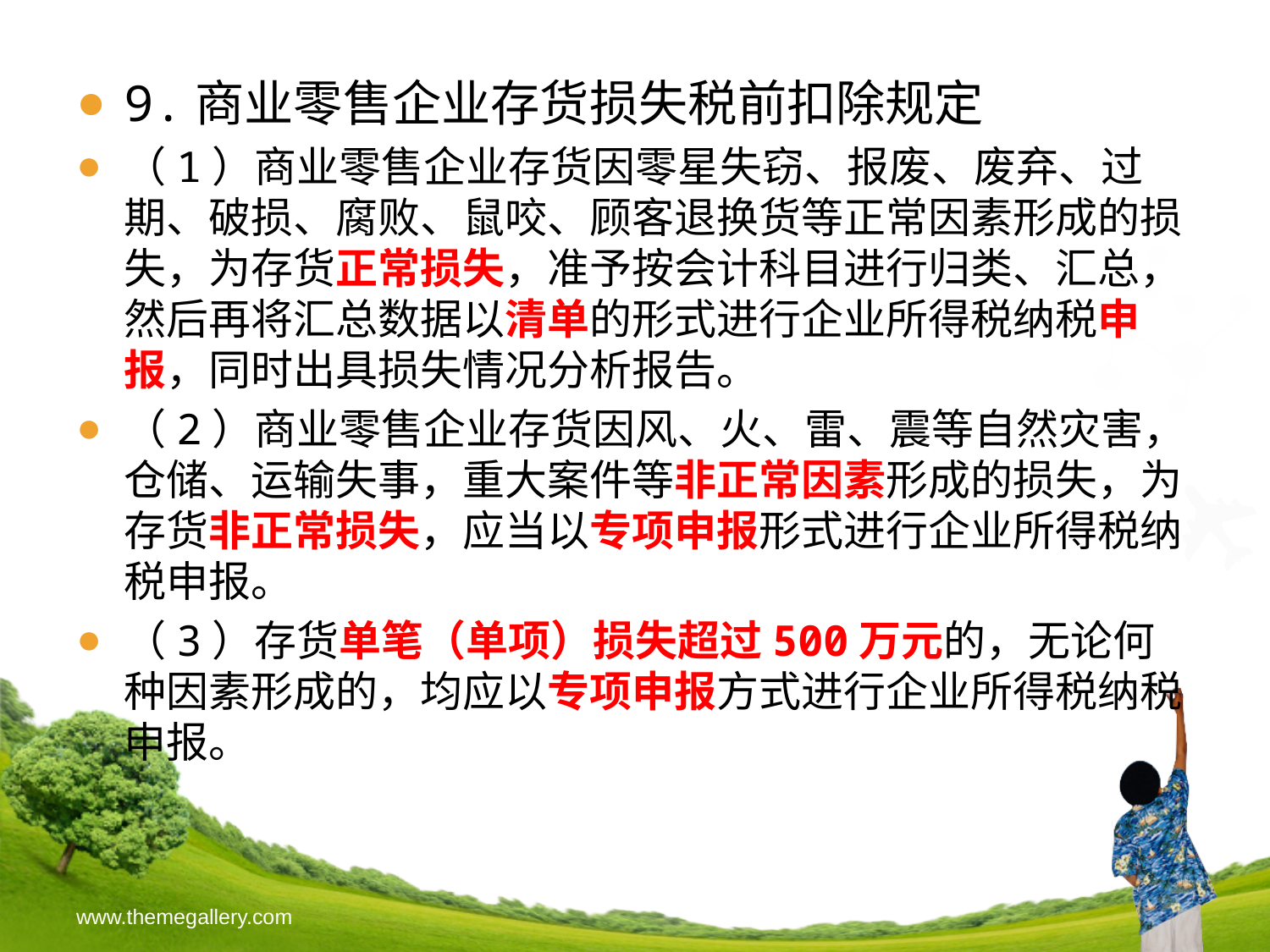

9.商业零售企业存货损失税前扣除规定
（1）商业零售企业存货因零星失窃、报废、废弃、过期、破损、腐败、鼠咬、顾客退换货等正常因素形成的损失，为存货正常损失，准予按会计科目进行归类、汇总，然后再将汇总数据以清单的形式进行企业所得税纳税申报，同时出具损失情况分析报告。
（2）商业零售企业存货因风、火、雷、震等自然灾害，仓储、运输失事，重大案件等非正常因素形成的损失，为存货非正常损失，应当以专项申报形式进行企业所得税纳税申报。
（3）存货单笔（单项）损失超过500万元的，无论何种因素形成的，均应以专项申报方式进行企业所得税纳税申报。

www.themegallery.com